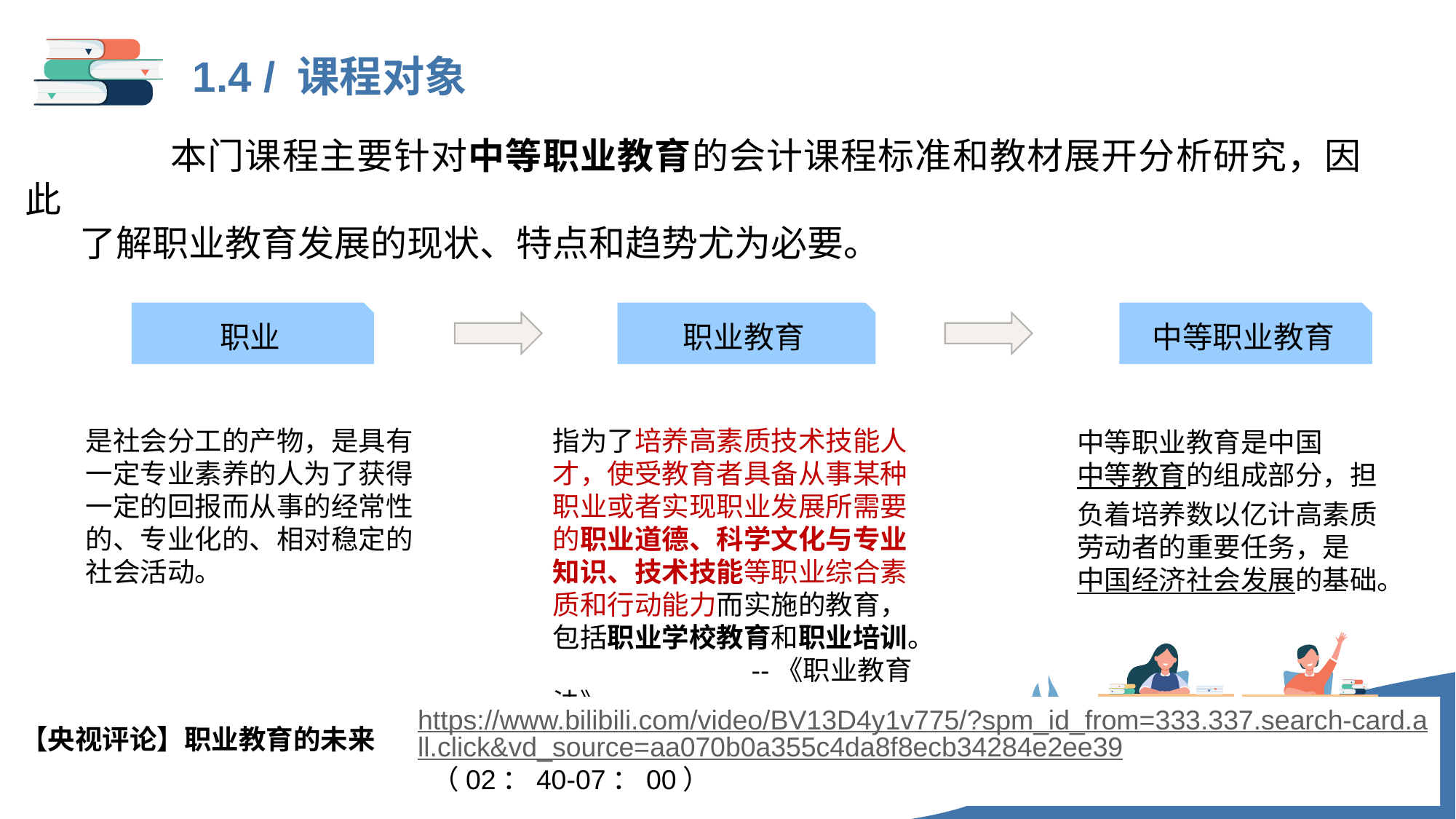

1.4 / 课程对象
         本门课程主要针对中等职业教育的会计课程标准和教材展开分析研究，因此
了解职业教育发展的现状、特点和趋势尤为必要。
职业
职业教育
中等职业教育

是社会分工的产物，是具有一定专业素养的人为了获得一定的回报而从事的经常性的、专业化的、相对稳定的社会活动。
指为了培养高素质技术技能人才，使受教育者具备从事某种职业或者实现职业发展所需要的职业道德、科学文化与专业知识、技术技能等职业综合素质和行动能力而实施的教育，包括职业学校教育和职业培训。
                          --《职业教育法》
中等职业教育是中国中等教育的组成部分，担负着培养数以亿计高素质劳动者的重要任务，是中国经济社会发展的基础。
https://www.bilibili.com/video/BV13D4y1v775/?spm_id_from=333.337.search-card.all.click&vd_source=aa070b0a355c4da8f8ecb34284e2ee39 （02：40-07：00）

【央视评论】职业教育的未来